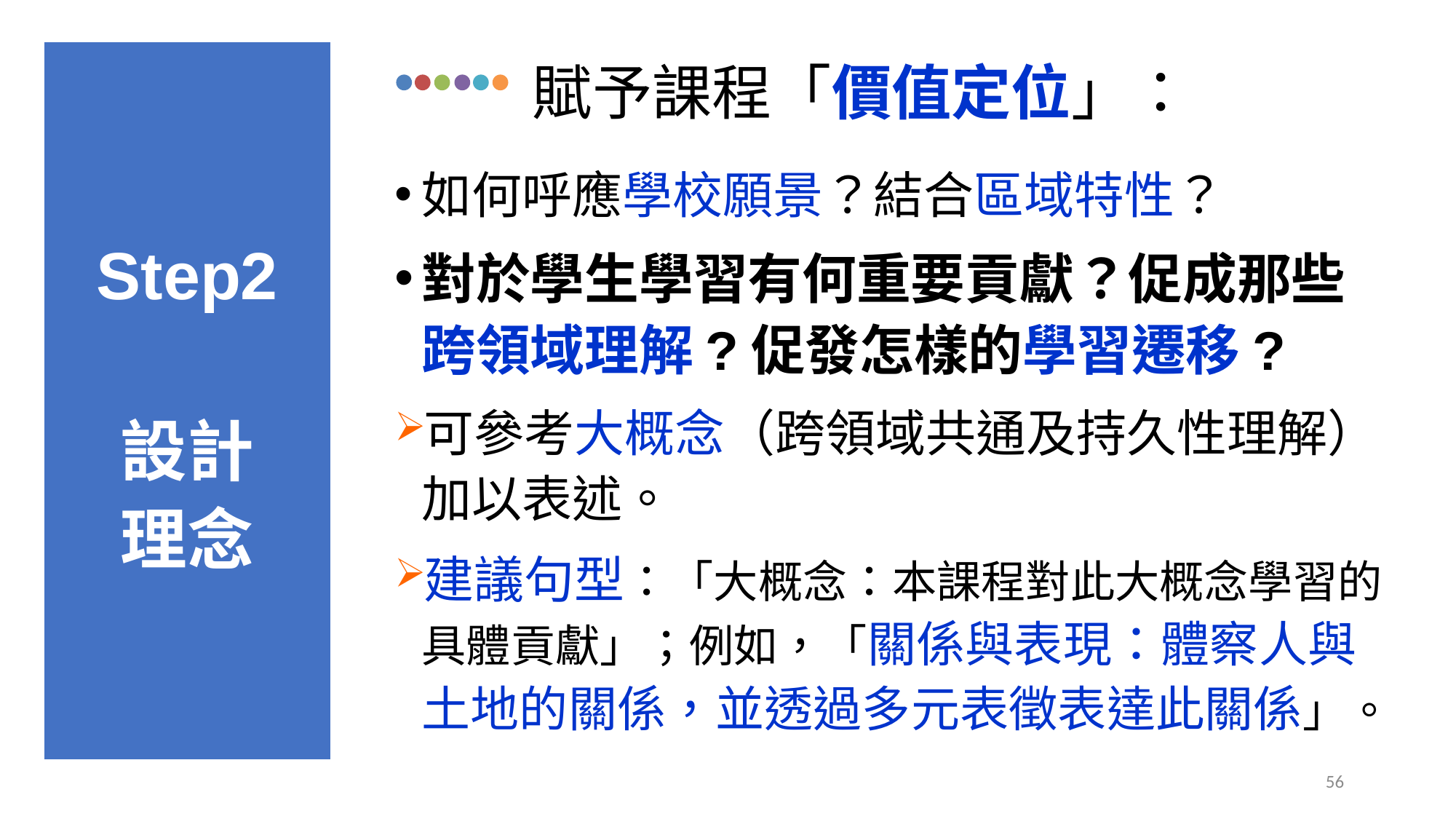

# Step2 設計 理念
          賦予課程「價值定位」：
如何呼應學校願景？結合區域特性？
對於學生學習有何重要貢獻？促成那些跨領域理解?促發怎樣的學習遷移?
可參考大概念（跨領域共通及持久性理解）加以表述。
建議句型：「大概念：本課程對此大概念學習的具體貢獻」；例如，「關係與表現：體察人與土地的關係，並透過多元表徵表達此關係」。

56